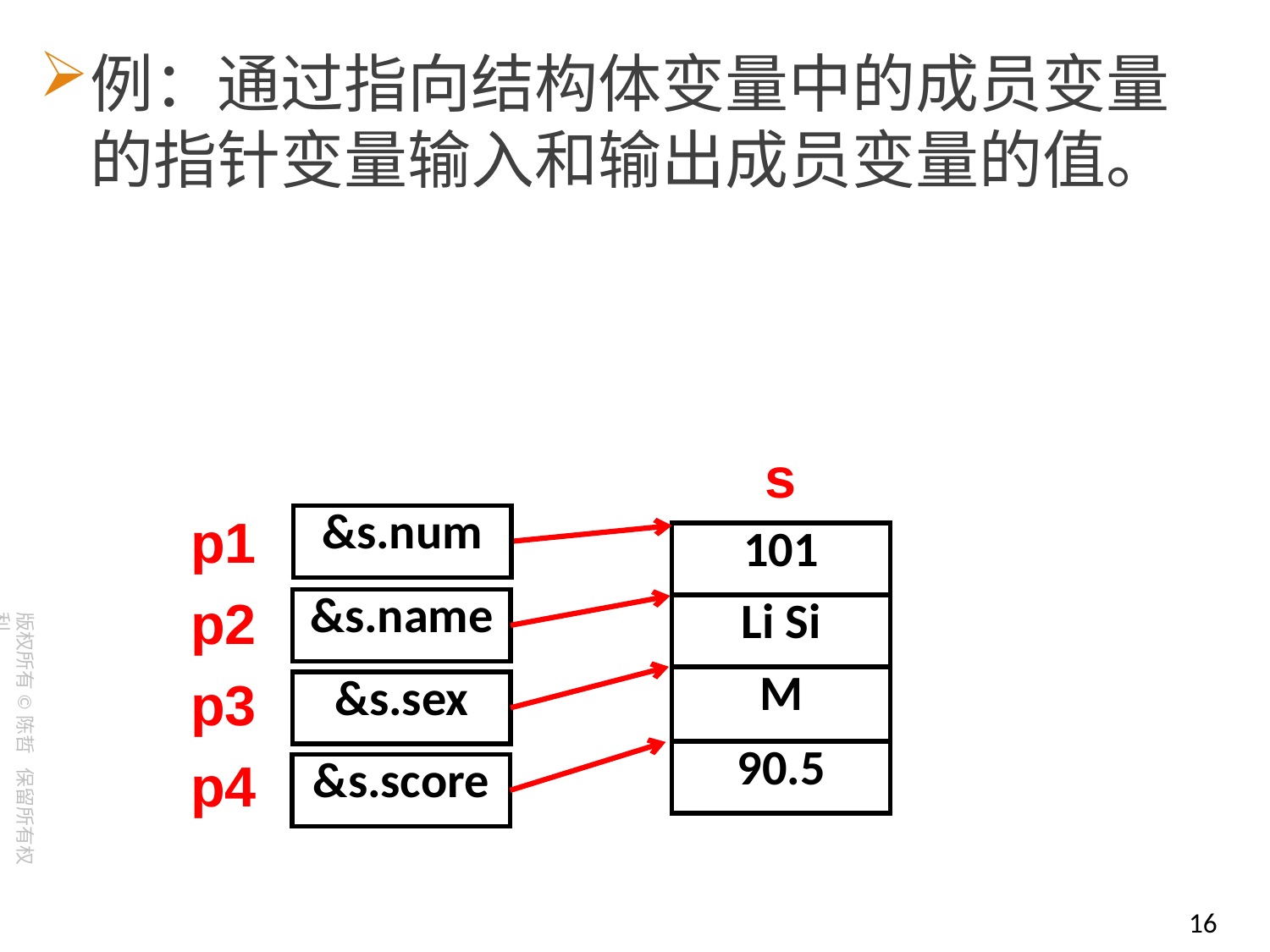

例：通过指向结构体变量中的成员变量的指针变量输入和输出成员变量的值。
s
p1
| &s.num |
| --- |
| 101 |
| --- |
| Li Si |
| M |
| 90.5 |
p2
| &s.name |
| --- |
p3
| &s.sex |
| --- |
p4
| &s.score |
| --- |
16